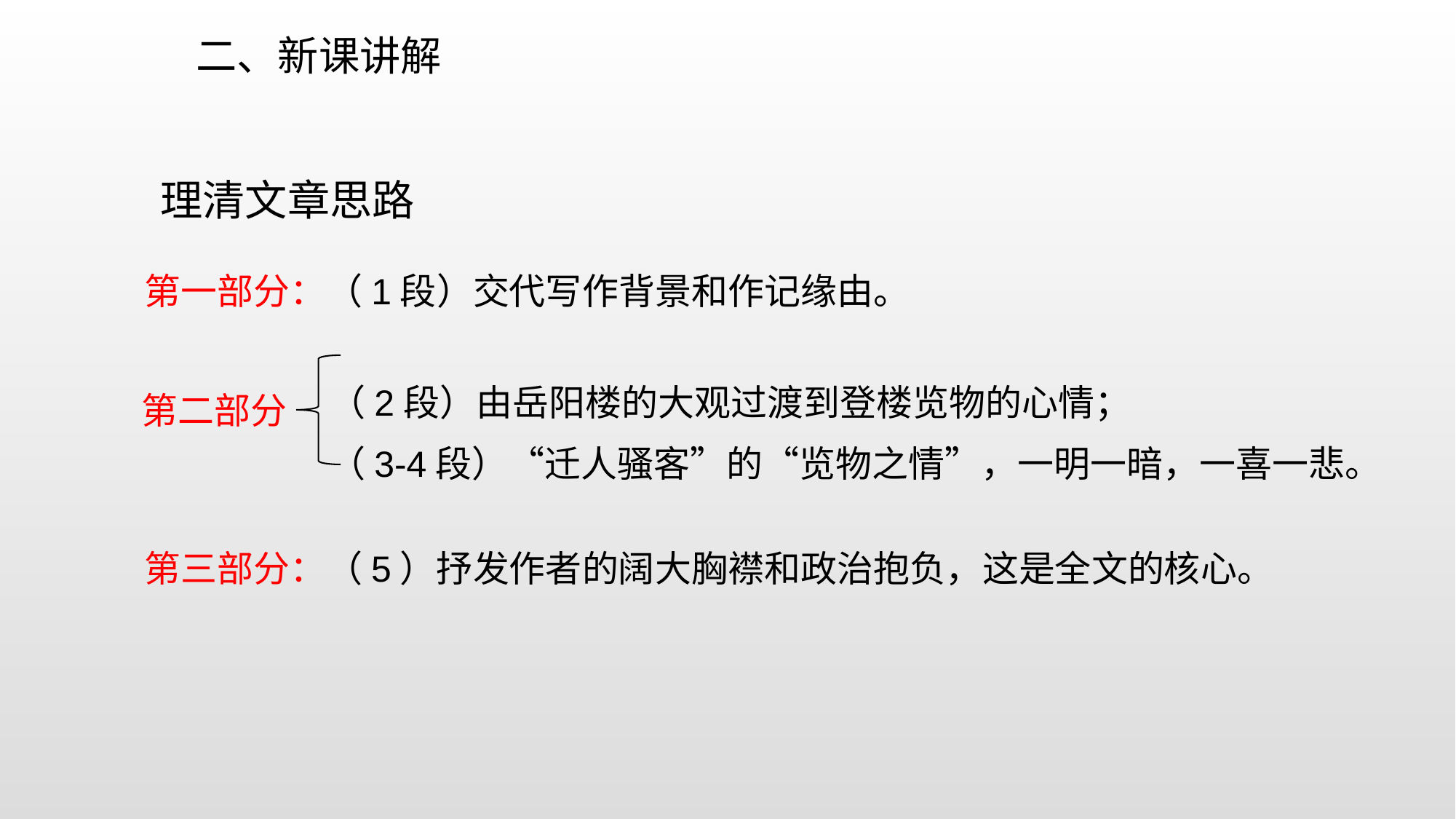

二、新课讲解

理清文章思路
第一部分：（1段）交代写作背景和作记缘由。

（2段）由岳阳楼的大观过渡到登楼览物的心情；
（3-4段）“迁人骚客”的“览物之情”，一明一暗，一喜一悲。
第二部分
第三部分：（5）抒发作者的阔大胸襟和政治抱负，这是全文的核心。